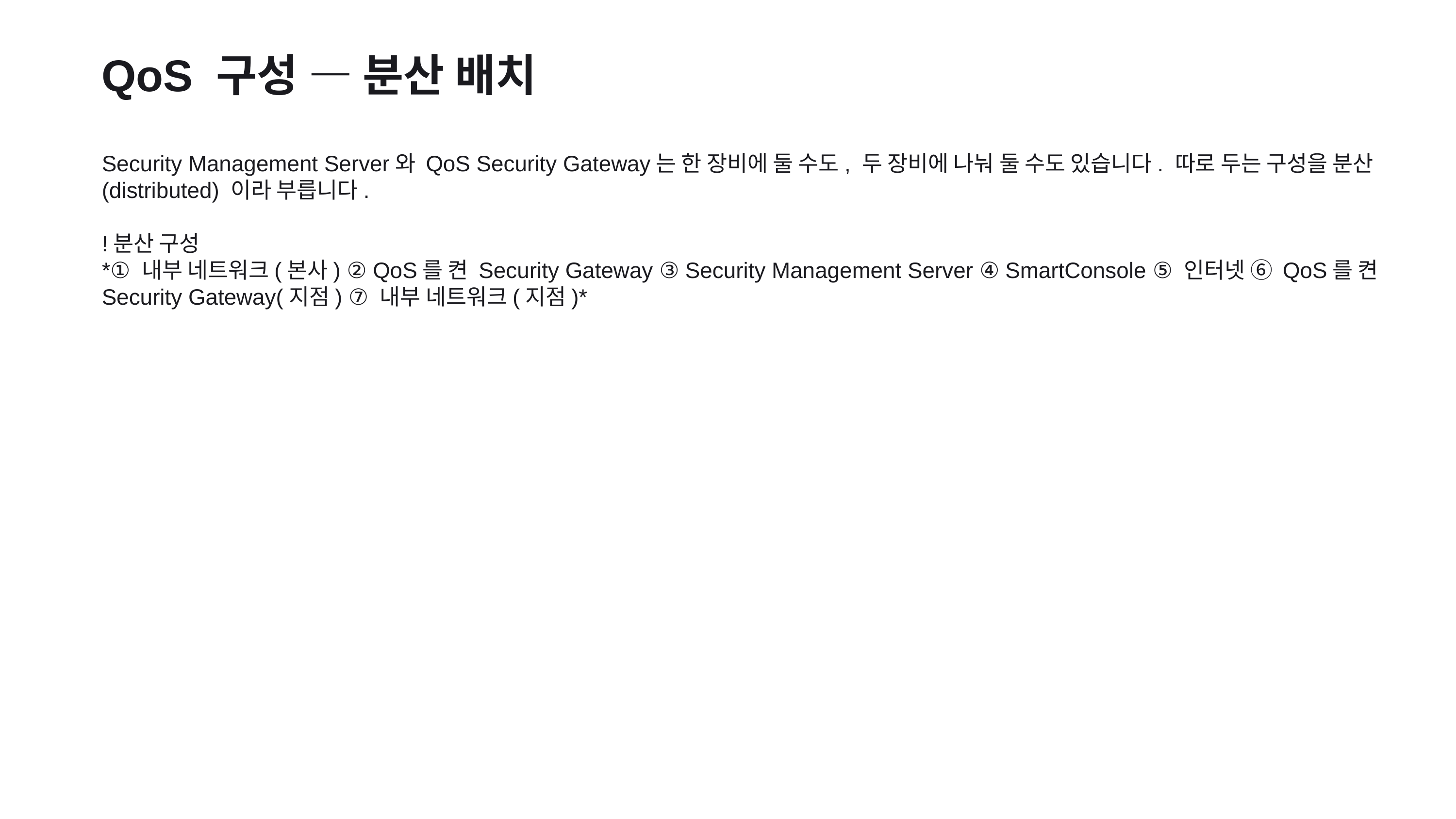

QoS 구성 — 분산 배치
Security Management Server와 QoS Security Gateway는 한 장비에 둘 수도, 두 장비에 나눠 둘 수도 있습니다. 따로 두는 구성을 분산(distributed) 이라 부릅니다.

!분산 구성
*① 내부 네트워크(본사) ② QoS를 켠 Security Gateway ③ Security Management Server ④ SmartConsole ⑤ 인터넷 ⑥ QoS를 켠 Security Gateway(지점) ⑦ 내부 네트워크(지점)*